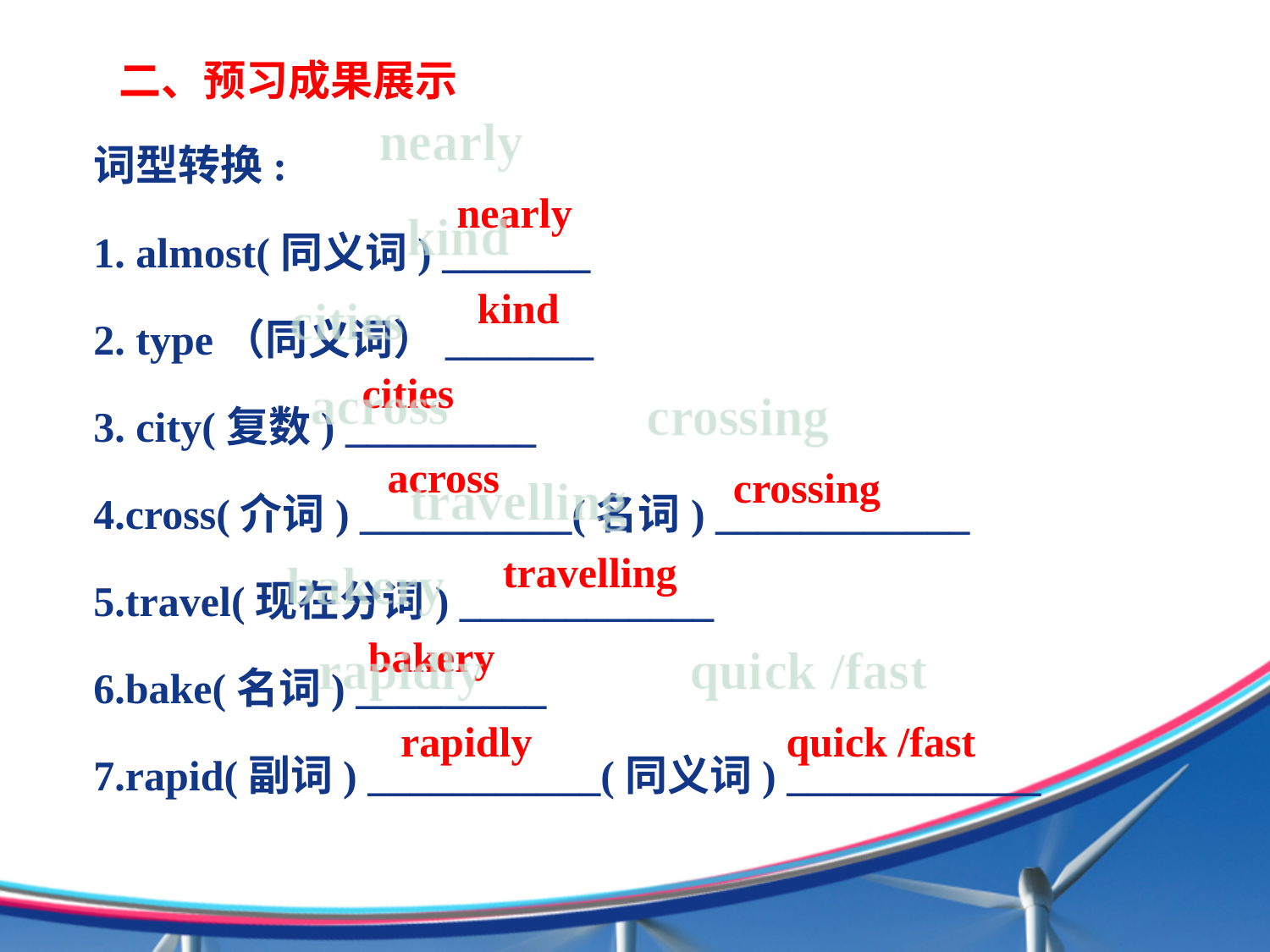

# 二、预习成果展示
词型转换:
1. almost(同义词) _______
2. type（同义词）_______
3. city(复数) _________
4.cross(介词) __________(名词) ____________
5.travel(现在分词) ____________
6.bake(名词) _________
7.rapid(副词) ___________(同义词) ____________
nearly
kind
cities
across
crossing
travelling
bakery
rapidly
quick /fast